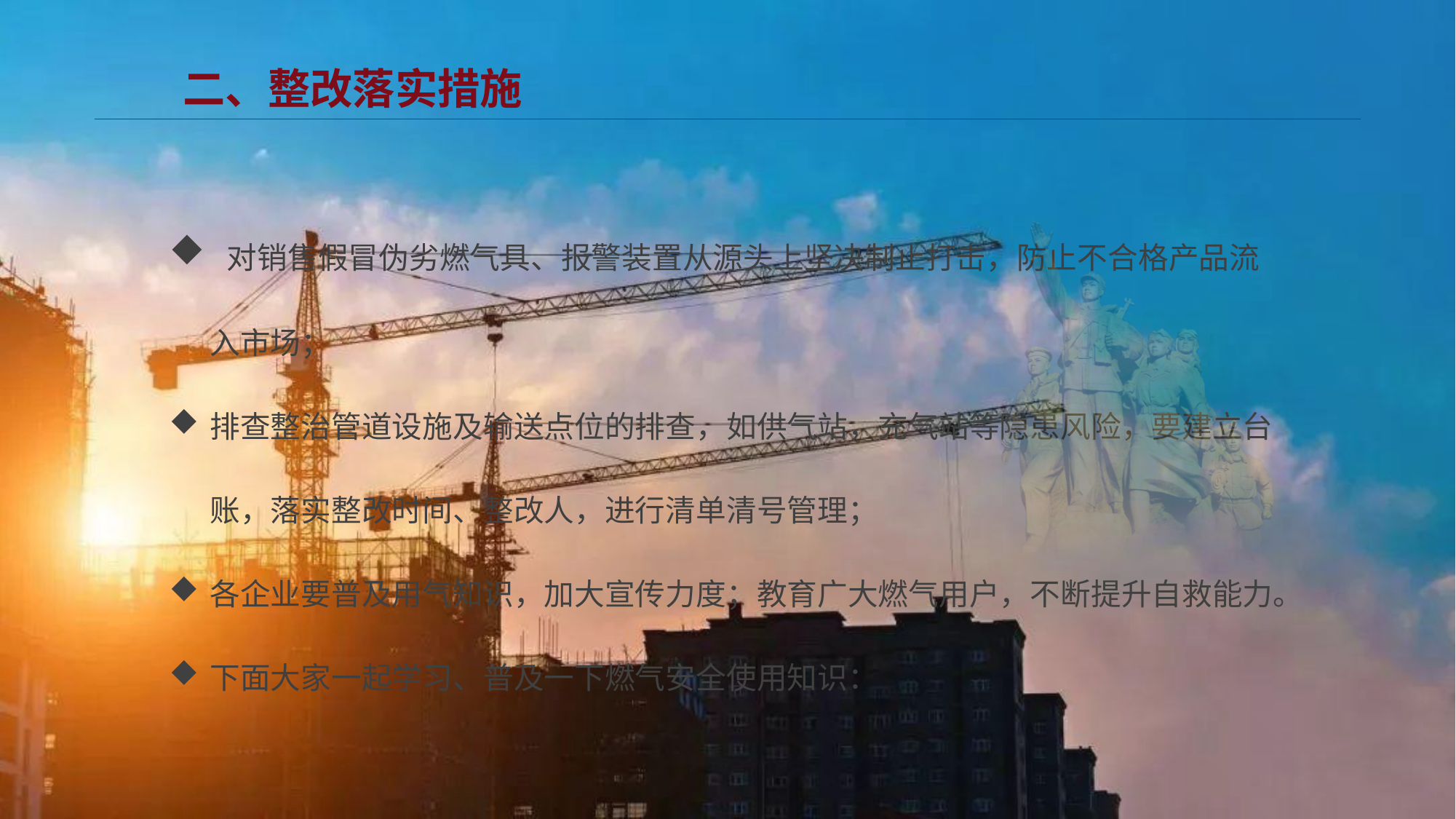

二、整改落实措施

 对销售假冒伪劣燃气具、报警装置从源头上坚决制止打击，防止不合格产品流入市场；
排查整治管道设施及输送点位的排查，如供气站，充气站等隐患风险，要建立台账，落实整改时间、整改人，进行清单清号管理；
各企业要普及用气知识，加大宣传力度；教育广大燃气用户，不断提升自救能力。
下面大家一起学习、普及一下燃气安全使用知识：